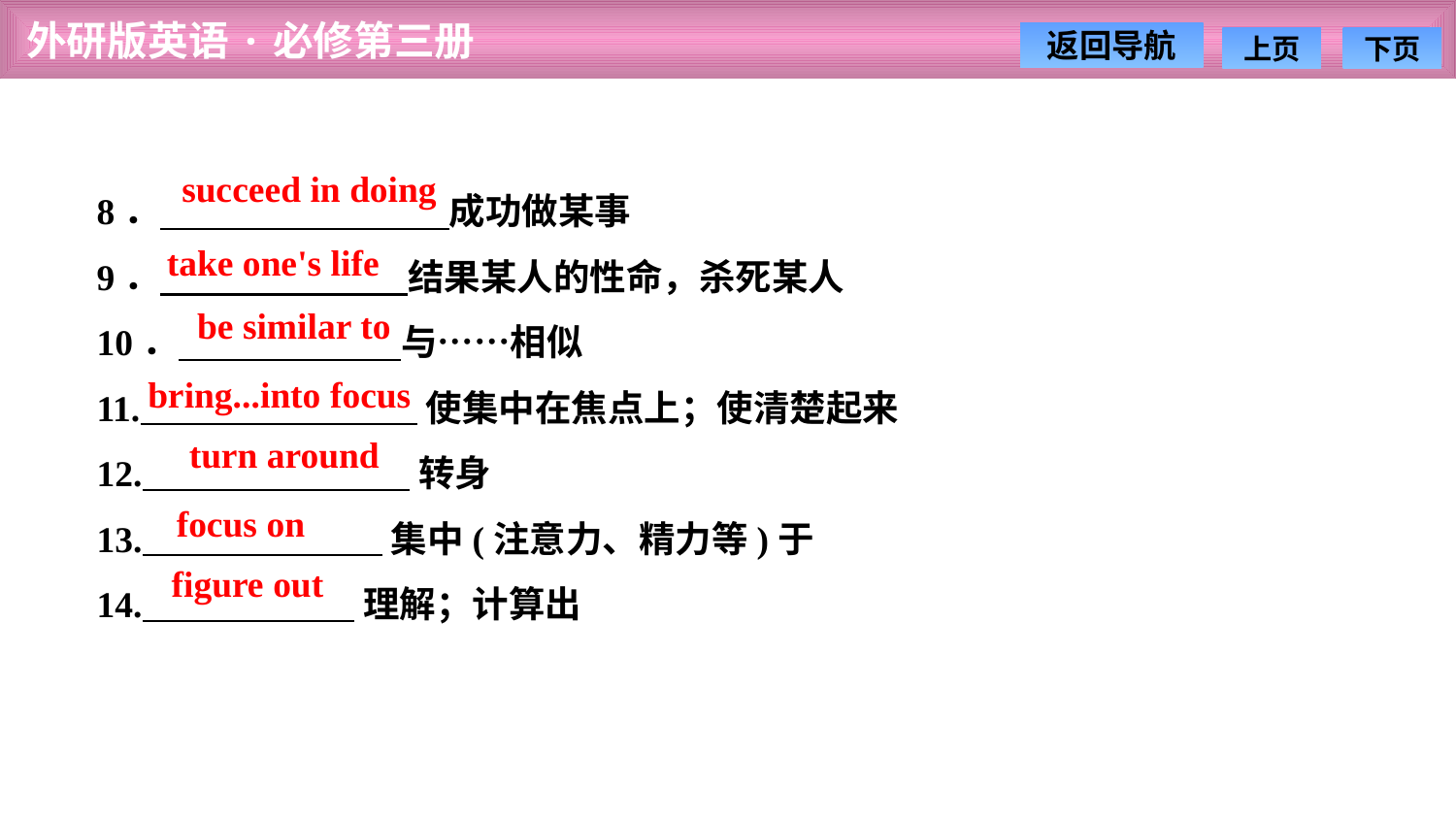

succeed in doing
8．                                   成功做某事
9．                              结果某人的性命，杀死某人
10．                           与……相似
11.                              使集中在焦点上；使清楚起来
12.                             转身
13.                          集中(注意力、精力等)于
14.                       理解；计算出
take one's life
be similar to
bring...into focus
turn around
focus on
figure out